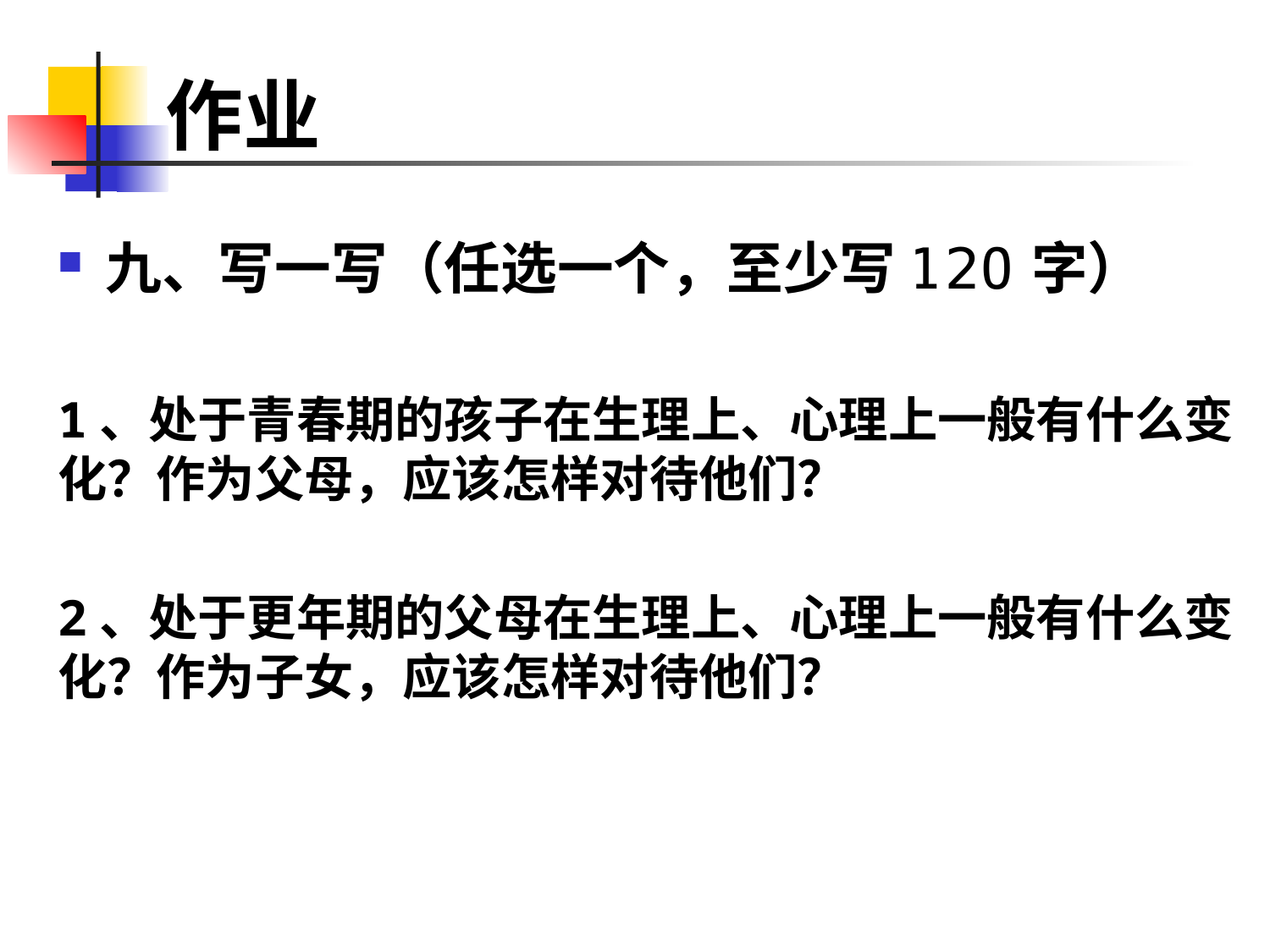

# 作业
九、写一写（任选一个，至少写120字）

1、处于青春期的孩子在生理上、心理上一般有什么变化？作为父母，应该怎样对待他们？

2、处于更年期的父母在生理上、心理上一般有什么变化？作为子女，应该怎样对待他们？